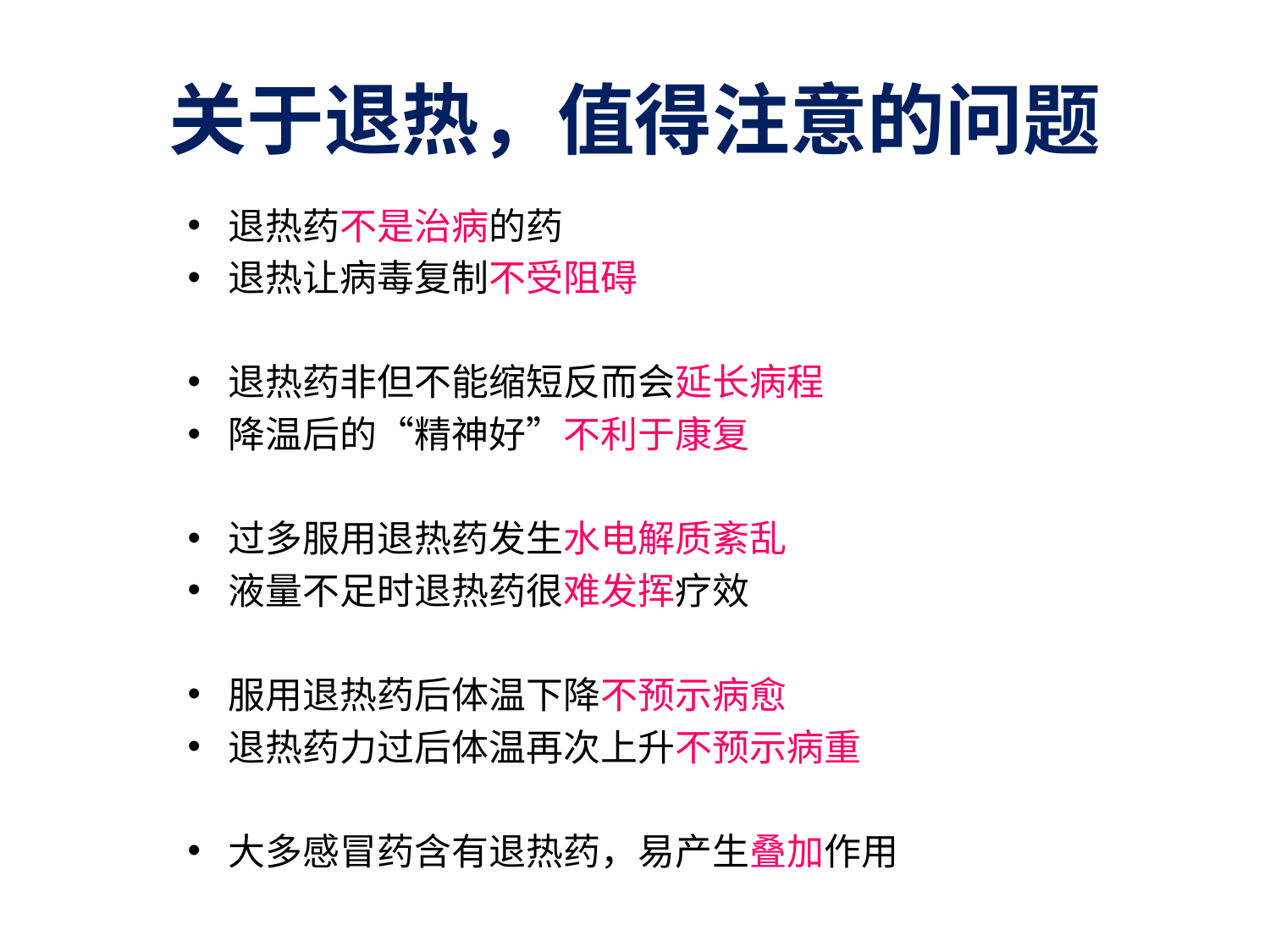

# 关于退热，值得注意的问题
退热药不是治病的药
退热让病毒复制不受阻碍

退热药非但不能缩短反而会延长病程
降温后的“精神好”不利于康复

过多服用退热药发生水电解质紊乱
液量不足时退热药很难发挥疗效

服用退热药后体温下降不预示病愈
退热药力过后体温再次上升不预示病重

大多感冒药含有退热药，易产生叠加作用